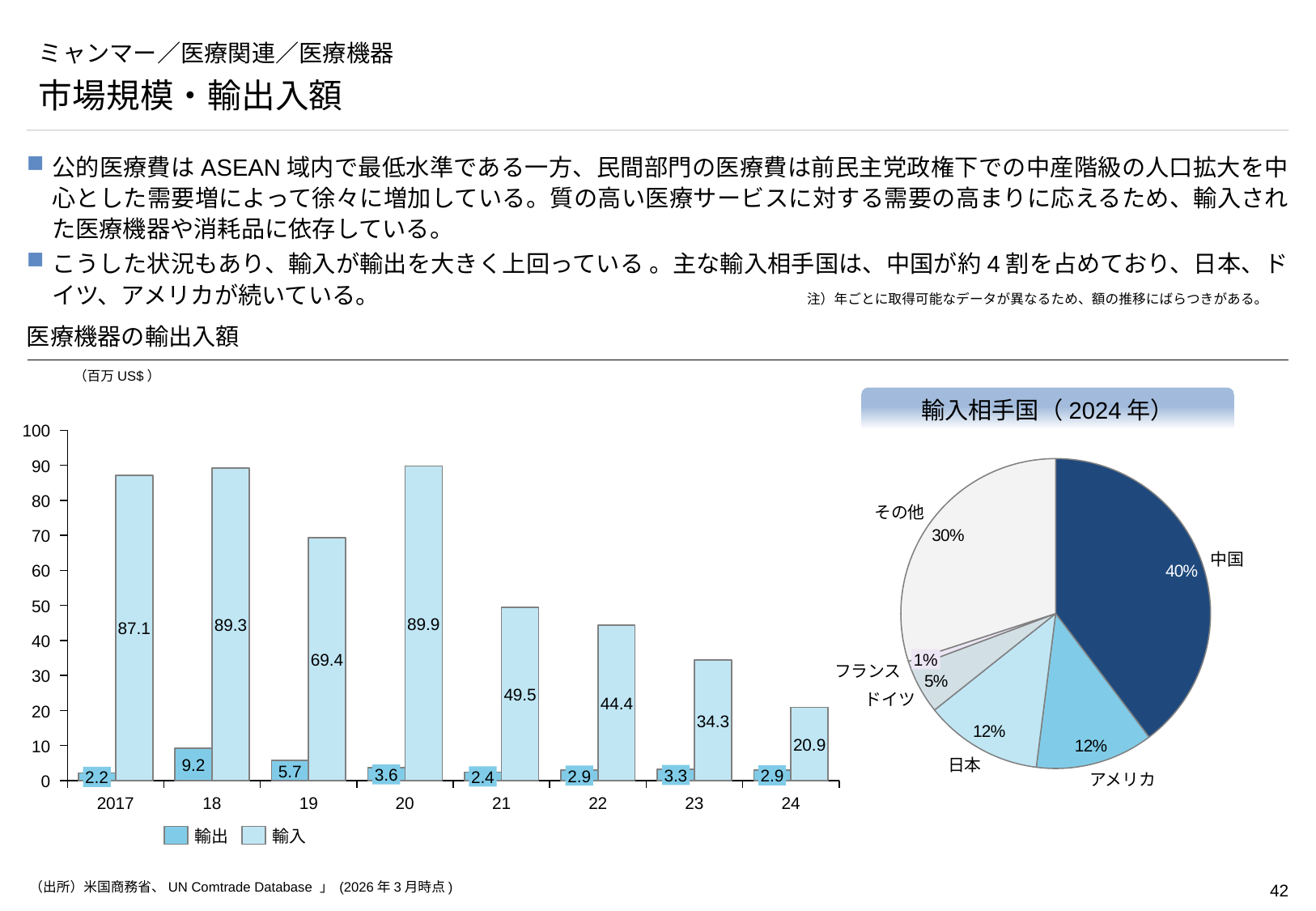

# ミャンマー／医療関連／医療機器
市場規模・輸出入額
公的医療費はASEAN域内で最低水準である一方、民間部門の医療費は前民主党政権下での中産階級の人口拡大を中心とした需要増によって徐々に増加している。質の高い医療サービスに対する需要の高まりに応えるため、輸入された医療機器や消耗品に依存している。
こうした状況もあり、輸入が輸出を大きく上回っている 。主な輸入相手国は、中国が約4割を占めており、日本、ドイツ、アメリカが続いている。
注）年ごとに取得可能なデータが異なるため、額の推移にばらつきがある。
医療機器の輸出入額
（百万US$）
輸入相手国（2024年）

### Chart

| Category |  |
|---|---|

### Chart

| Category |  |  |
|---|---|---|
100
90
80
その他
70
中国
60
50
89.9
89.3
87.1
40
69.4
1%
フランス
30
49.5
ドイツ
44.4
20
34.3
20.9
10
日本
9.2
5.7
3.6
3.3
2.9
2.9
2.4
2.2
アメリカ
0
2017
18
19
20
21
22
23
24
輸出
輸入

（出所）米国商務省、UN Comtrade Database 」 (2026年3月時点)